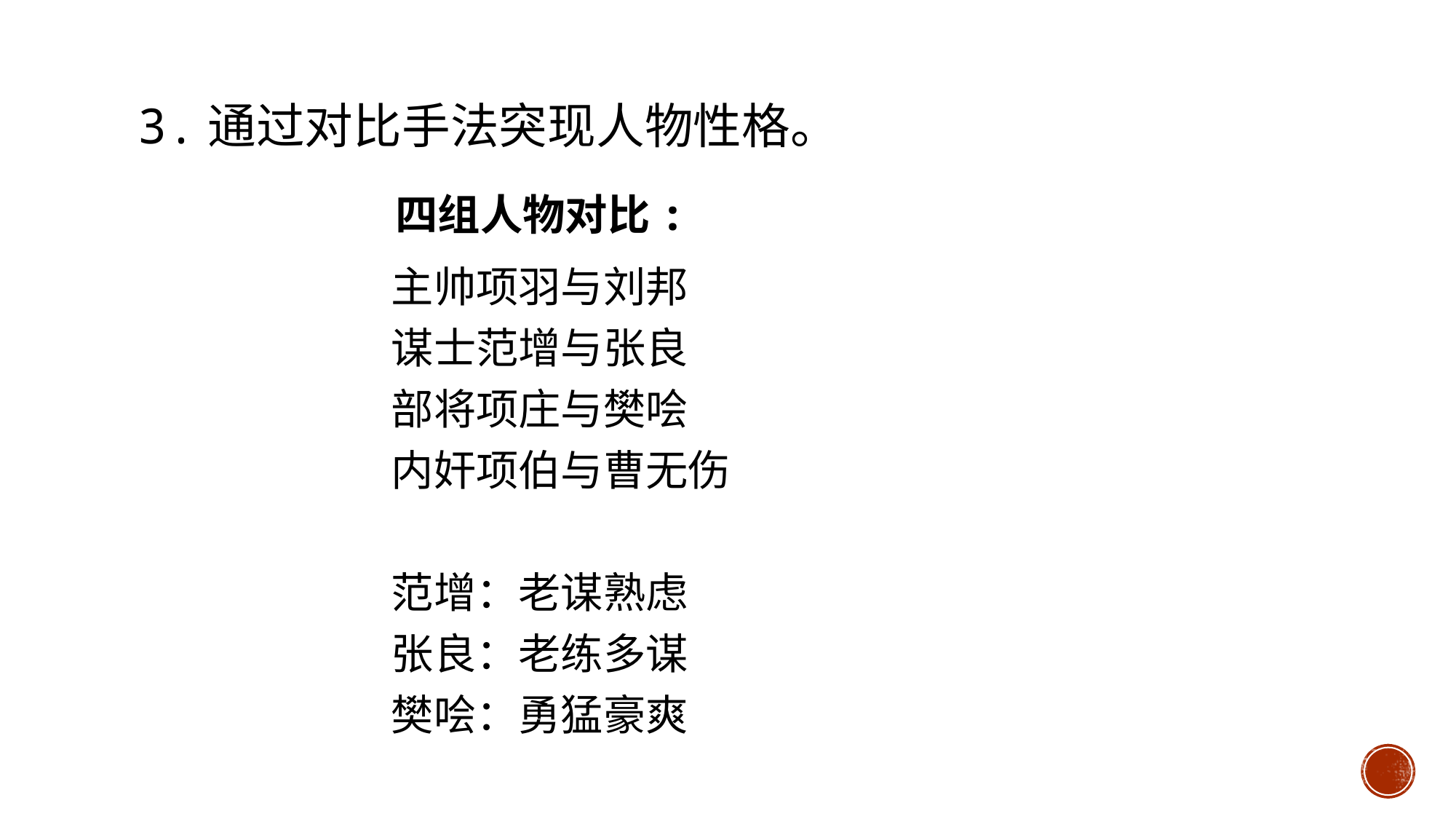

3.通过对比手法突现人物性格。
四组人物对比:
主帅项羽与刘邦
谋士范增与张良
部将项庄与樊哙
内奸项伯与曹无伤
范增：老谋熟虑
张良：老练多谋
樊哙：勇猛豪爽